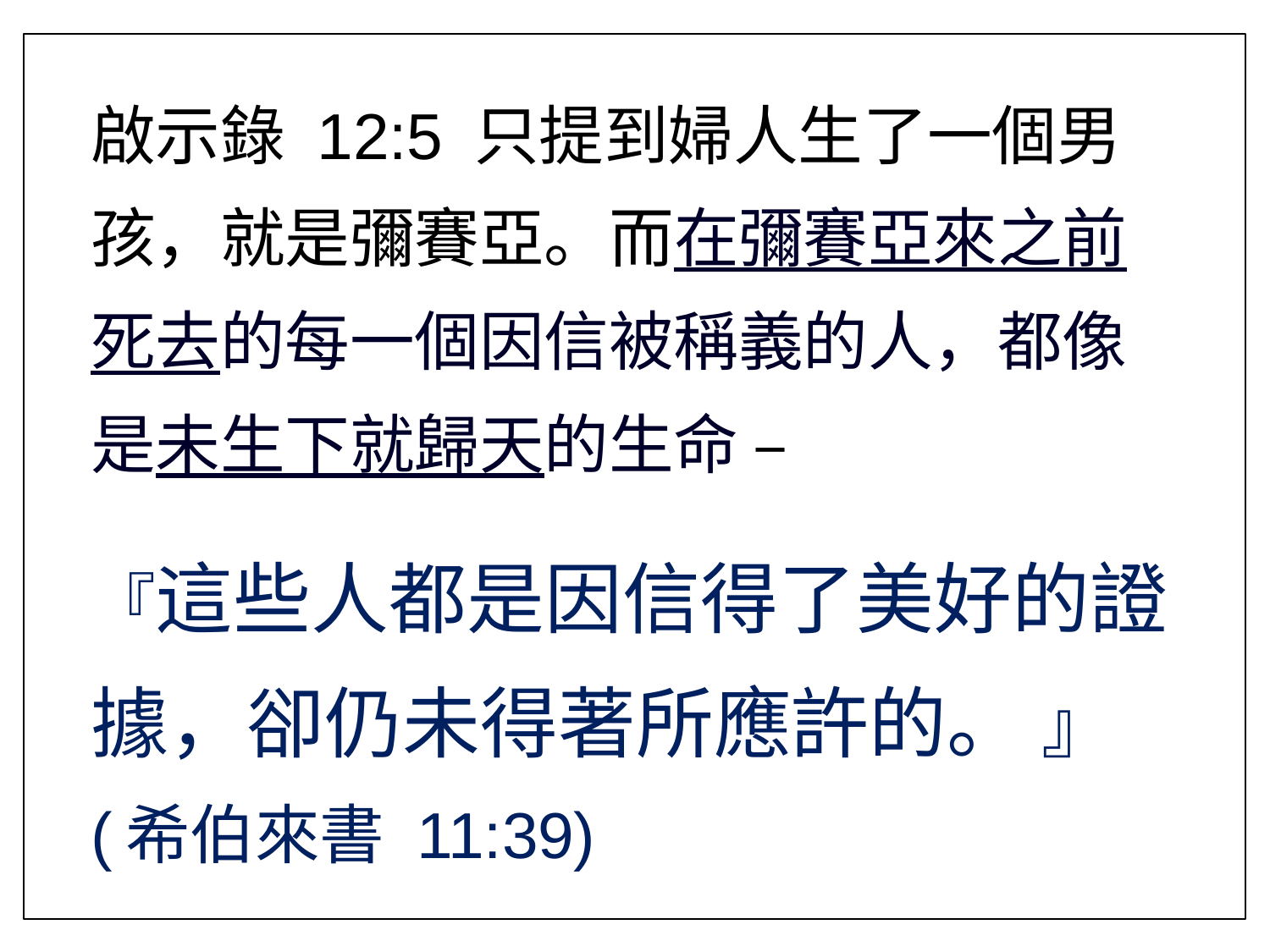

啟示錄 12:5 只提到婦人生了一個男孩，就是彌賽亞。而在彌賽亞來之前死去的每一個因信被稱義的人，都像是未生下就歸天的生命 –
『這些人都是因信得了美好的證據，卻仍未得著所應許的。 』(希伯來書 11:39)